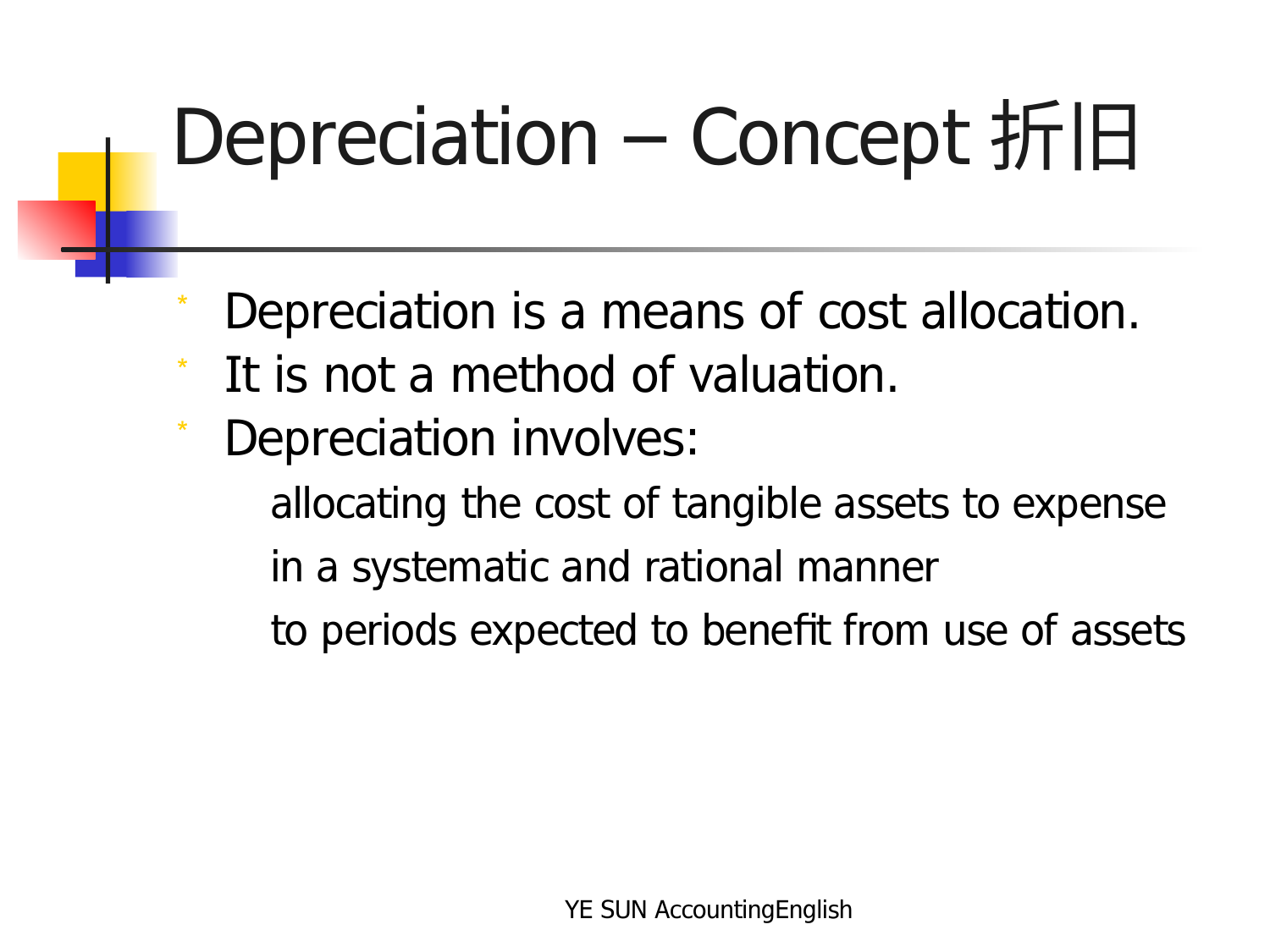

# Depreciation – Concept折旧
Depreciation is a means of cost allocation.
It is not a method of valuation.
Depreciation involves:
   allocating the cost of tangible assets to expense
   in a systematic and rational manner
   to periods expected to benefit from use of assets
YE SUN AccountingEnglish
18